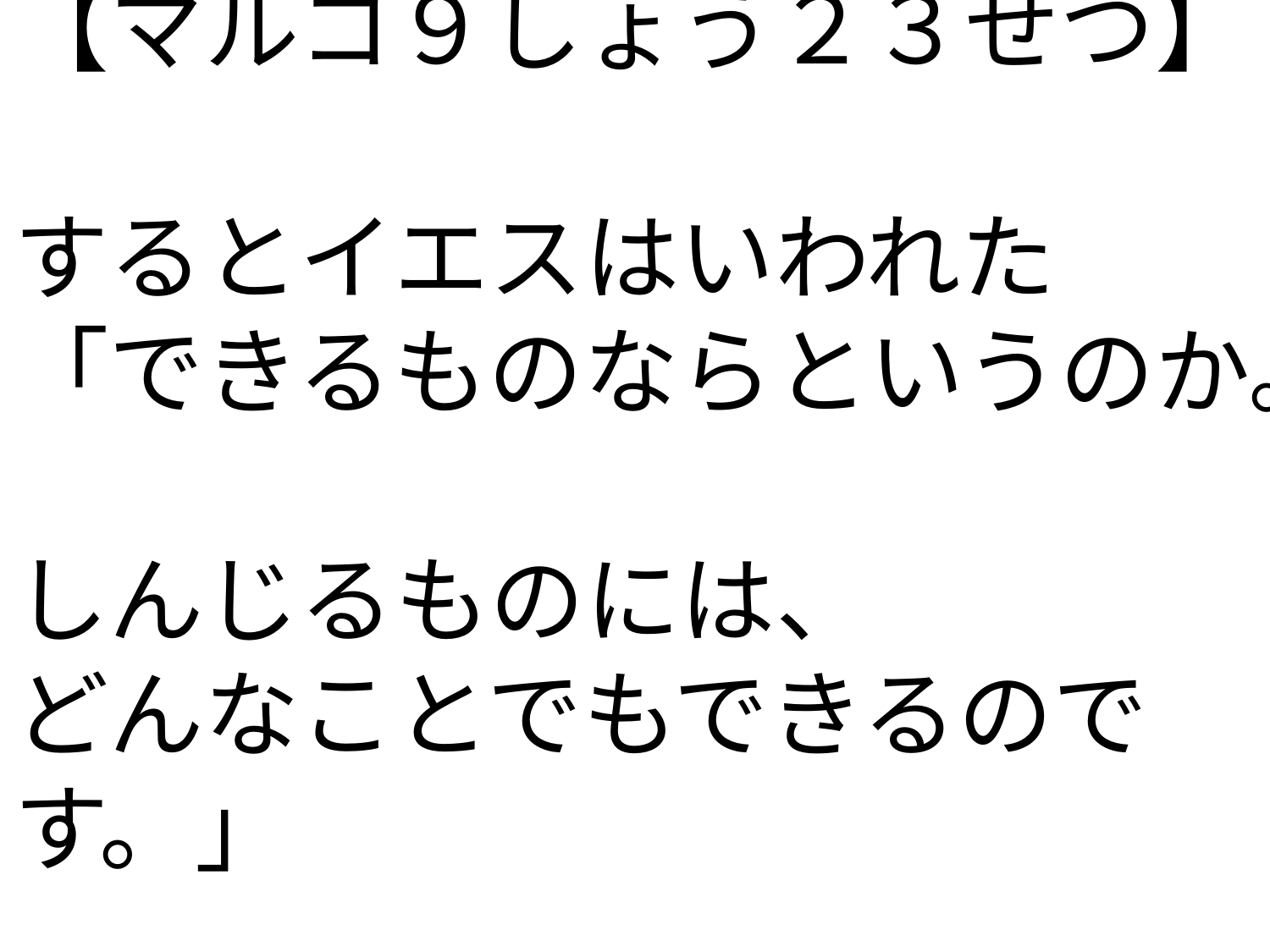

# 【マルコ９しょう２３せつ】 するとイエスはいわれた 「できるものならというのか。 しんじるものには、 どんなことでもできるのです。」